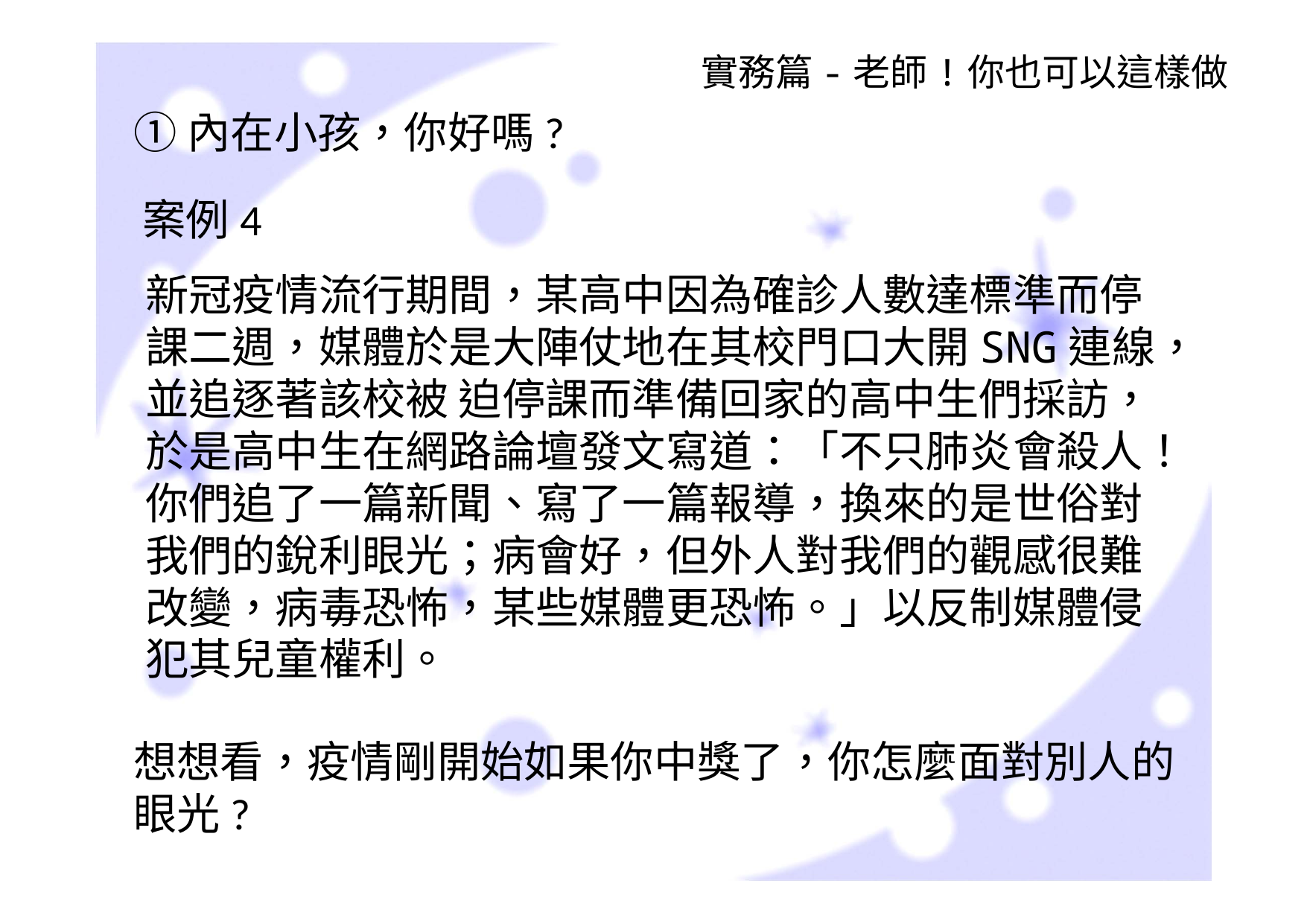

實務篇-老師!你也可以這樣做
①內在小孩，你好嗎?
案例4
新冠疫情流行期間，某高中因為確診人數達標準而停課二週，媒體於是大陣仗地在其校門口大開SNG連線，並追逐著該校被 迫停課而準備回家的高中生們採訪，於是高中生在網路論壇發文寫道：「不只肺炎會殺人！你們追了一篇新聞、寫了一篇報導，換來的是世俗對我們的銳利眼光；病會好，但外人對我們的觀感很難改變，病毒恐怖，某些媒體更恐怖。」以反制媒體侵犯其兒童權利。
想想看，疫情剛開始如果你中獎了，你怎麼面對別人的眼光?